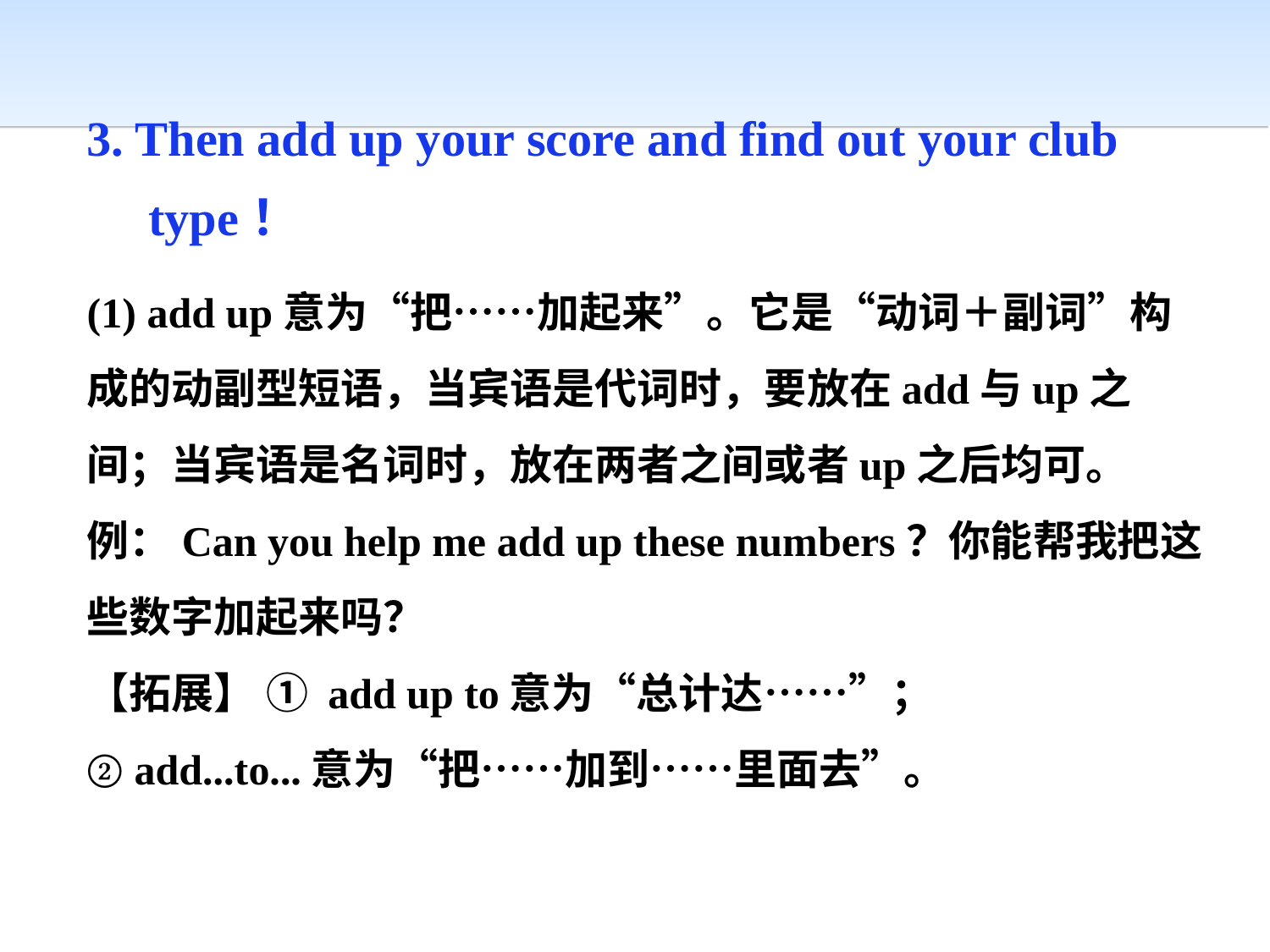

3. Then add up your score and find out your club
     type！
(1) add up意为“把……加起来”。它是“动词＋副词”构成的动副型短语，当宾语是代词时，要放在add与up之间；当宾语是名词时，放在两者之间或者up之后均可。例：Can you help me add up these numbers？你能帮我把这些数字加起来吗？
【拓展】 ① add up to意为“总计达……”；
② add...to...意为“把……加到……里面去”。